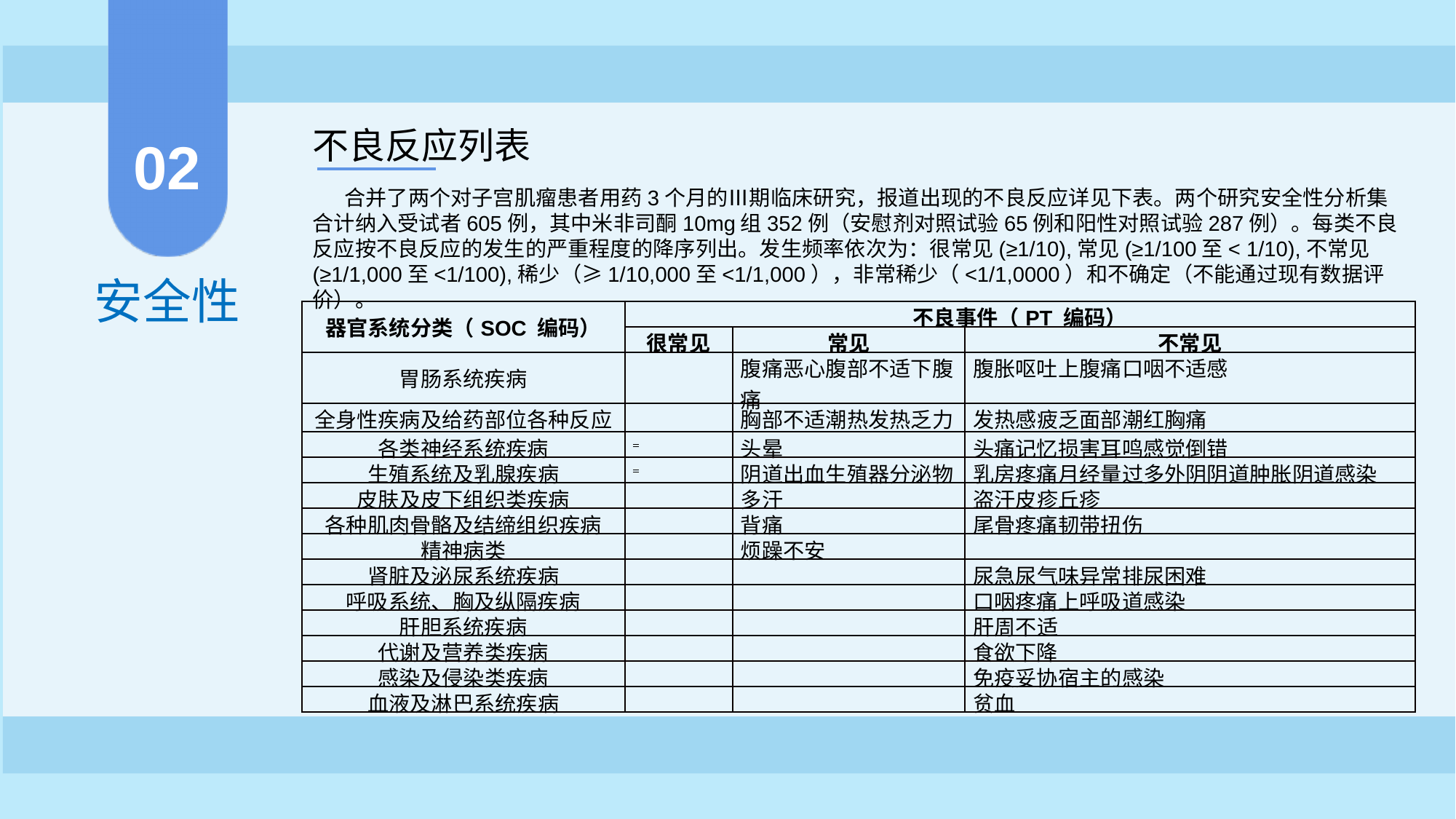

不良反应列表
02
合并了两个对子宫肌瘤患者用药3个月的Ⅲ期临床研究，报道出现的不良反应详见下表。两个研究安全性分析集合计纳入受试者605例，其中米非司酮10mg组352例（安慰剂对照试验65例和阳性对照试验287例）。每类不良反应按不良反应的发生的严重程度的降序列出。发生频率依次为：很常见(≥1/10),常见(≥1/100至< 1/10),不常见(≥1/1,000至<1/100),稀少（≥1/10,000至<1/1,000），非常稀少（<1/1,0000）和不确定（不能通过现有数据评价）。
安全性
| 器官系统分类（SOC 编码） | 不良事件（PT 编码） |  |  |
| --- | --- | --- | --- |
|  | 很常见 | 常见 | 不常见 |
| 胃肠系统疾病 |  | 腹痛恶心腹部不适下腹痛 | 腹胀呕吐上腹痛口咽不适感 |
| 全身性疾病及给药部位各种反应 |  | 胸部不适潮热发热乏力 | 发热感疲乏面部潮红胸痛 |
| 各类神经系统疾病 |  | 头晕 | 头痛记忆损害耳鸣感觉倒错 |
| 生殖系统及乳腺疾病 |  | 阴道出血生殖器分泌物 | 乳房疼痛月经量过多外阴阴道肿胀阴道感染 |
| 皮肤及皮下组织类疾病 |  | 多汗 | 盗汗皮疹丘疹 |
| 各种肌肉骨骼及结缔组织疾病 |  | 背痛 | 尾骨疼痛韧带扭伤 |
| 精神病类 |  | 烦躁不安 |  |
| 肾脏及泌尿系统疾病 |  |  | 尿急尿气味异常排尿困难 |
| 呼吸系统、胸及纵隔疾病 |  |  | 口咽疼痛上呼吸道感染 |
| 肝胆系统疾病 |  |  | 肝周不适 |
| 代谢及营养类疾病 |  |  | 食欲下降 |
| 感染及侵染类疾病 |  |  | 免疫妥协宿主的感染 |
| 血液及淋巴系统疾病 |  |  | 贫血 |